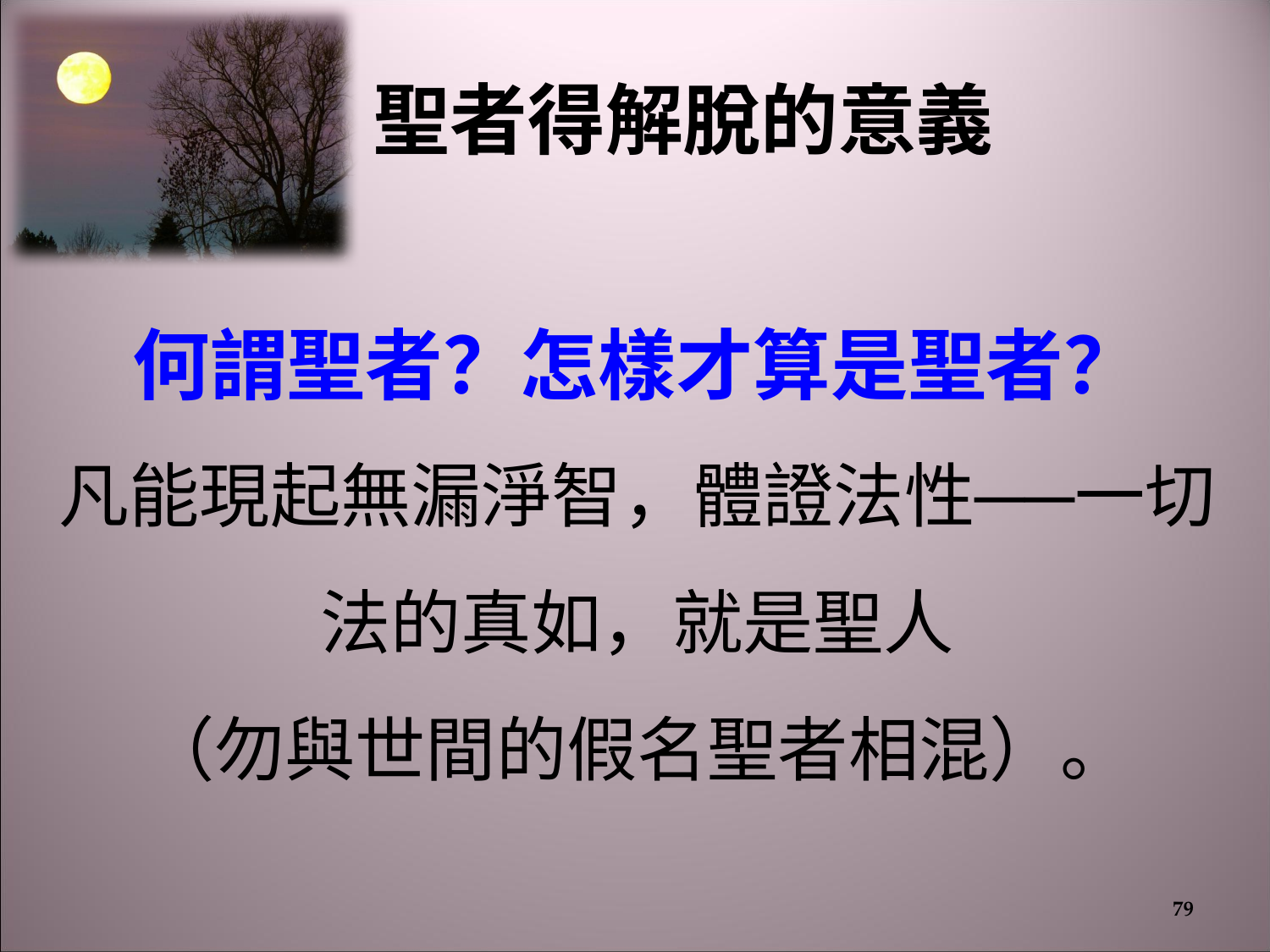

# 聖者得解脫的意義
何謂聖者？怎樣才算是聖者？
凡能現起無漏淨智，體證法性──一切法的真如，就是聖人
（勿與世間的假名聖者相混）。
79